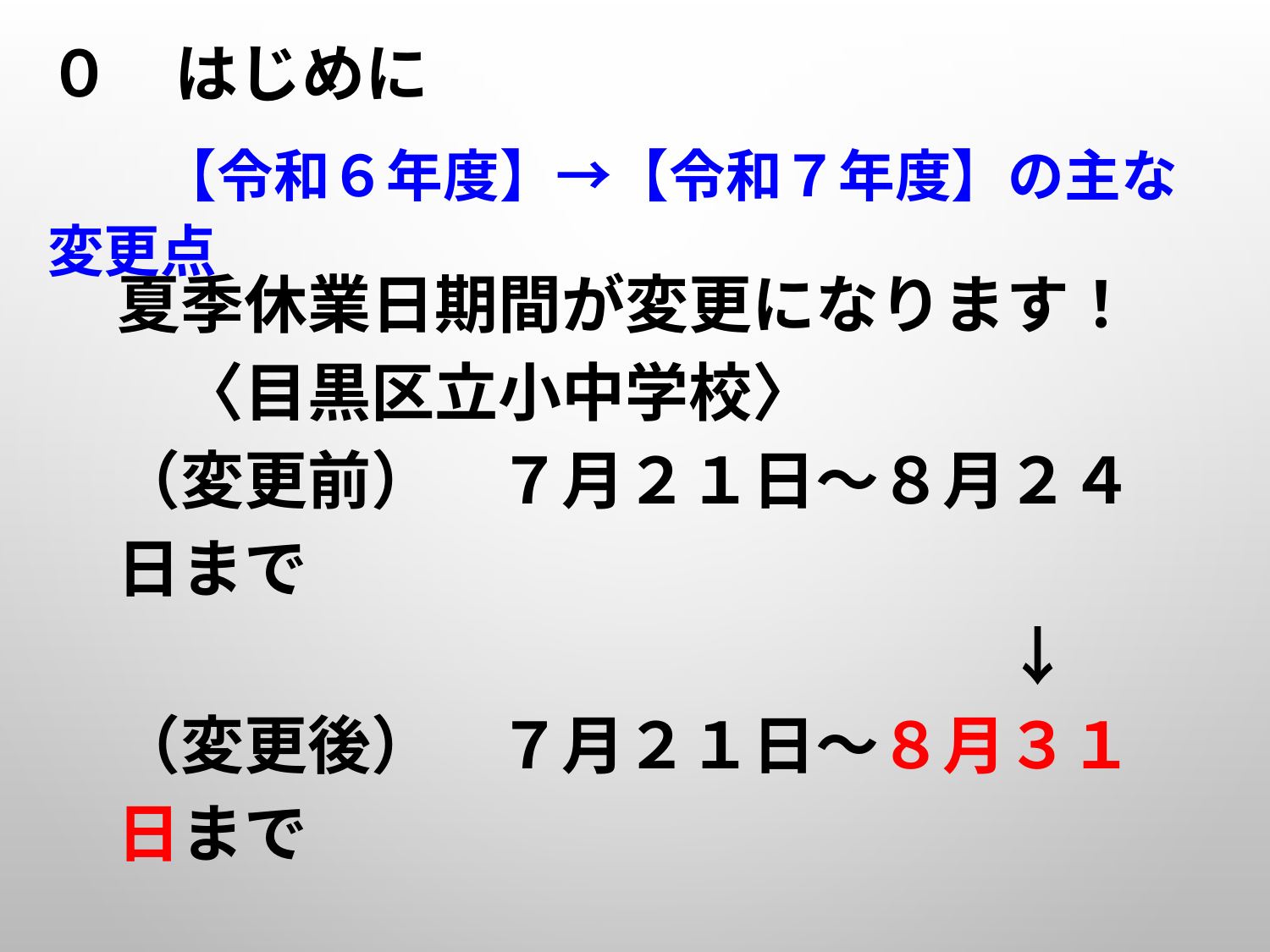

# ０　はじめに
　　【令和６年度】→【令和７年度】の主な変更点

夏季休業日期間が変更になります！
　〈目黒区立小中学校〉
（変更前）　７月２１日～８月２４日まで
　　　　　　　　　　　　　　↓
（変更後）　７月２１日～８月３１日まで

　　１週間の時数　減